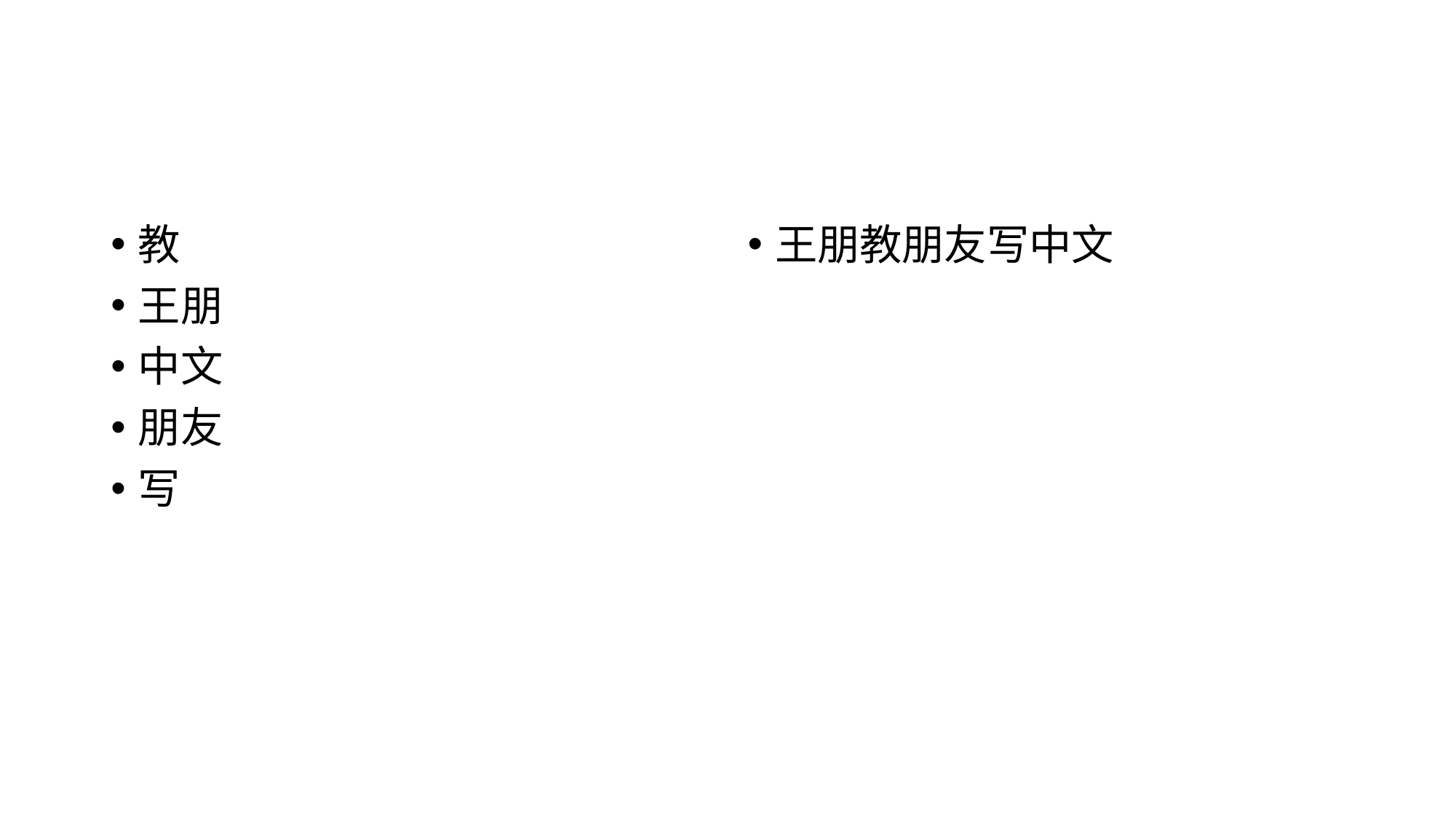

#
教
王朋
中文
朋友
写
王朋教朋友写中文